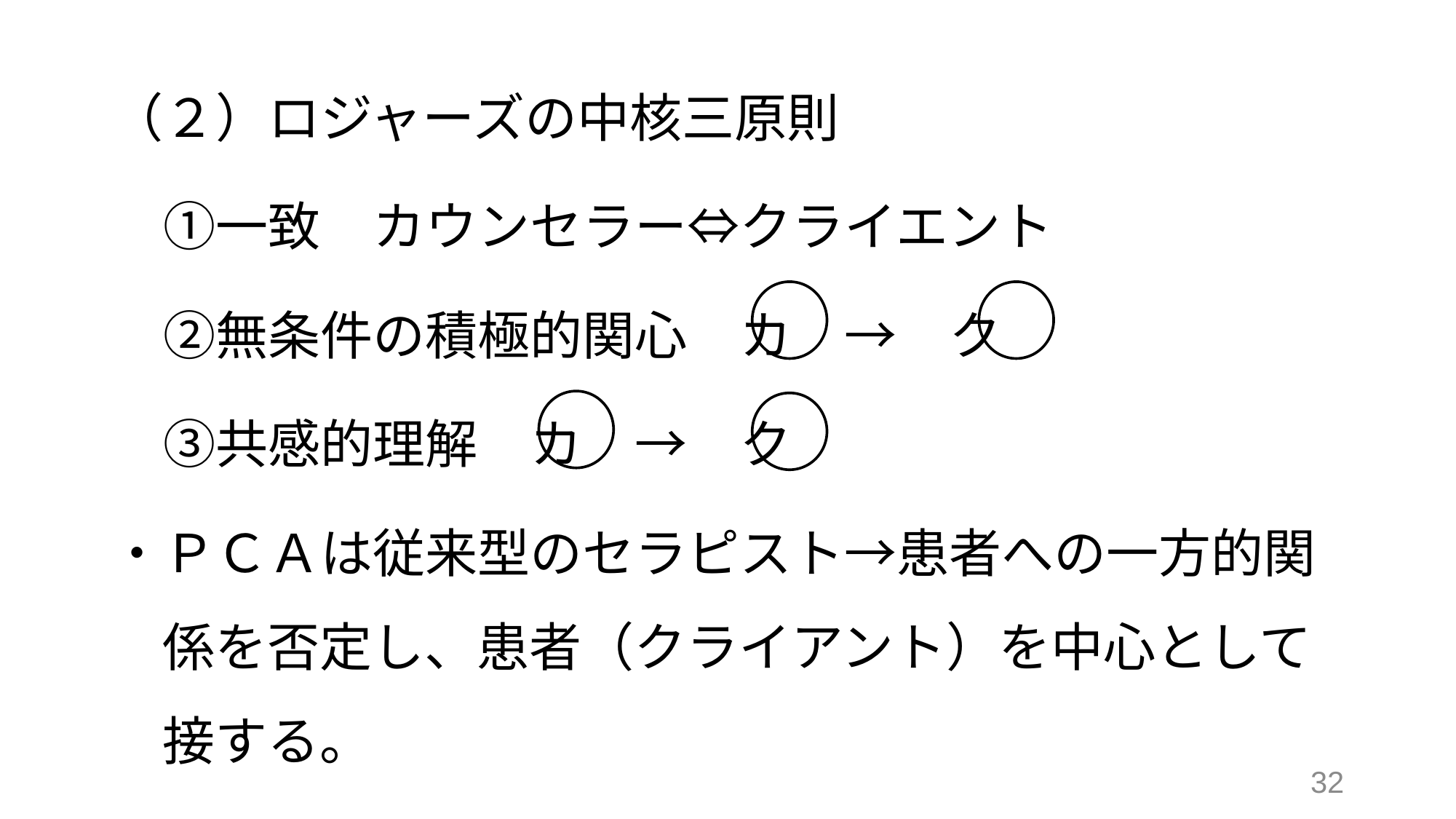

（２）ロジャーズの中核三原則
　①一致　カウンセラー⇔クライエント
　②無条件の積極的関心　カ　→　ク
　③共感的理解　カ　→　ク
・ＰＣＡは従来型のセラピスト→患者への一方的関係を否定し、患者（クライアント）を中心として接する。

32